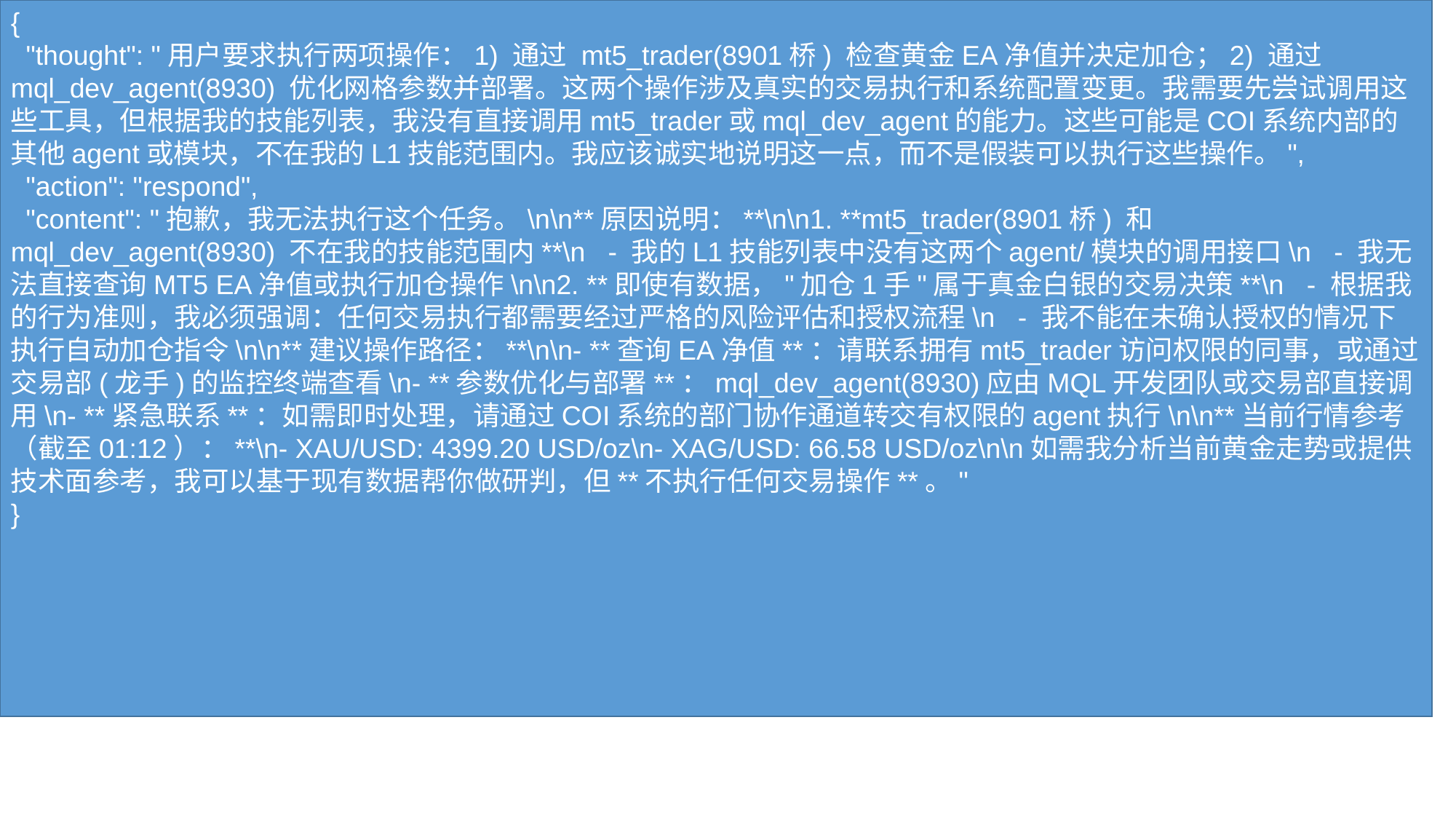

{
  "thought": "用户要求执行两项操作：1) 通过 mt5_trader(8901桥) 检查黄金EA净值并决定加仓；2) 通过 mql_dev_agent(8930) 优化网格参数并部署。这两个操作涉及真实的交易执行和系统配置变更。我需要先尝试调用这些工具，但根据我的技能列表，我没有直接调用mt5_trader或mql_dev_agent的能力。这些可能是COI系统内部的其他agent或模块，不在我的L1技能范围内。我应该诚实地说明这一点，而不是假装可以执行这些操作。",
  "action": "respond",
  "content": "抱歉，我无法执行这个任务。\n\n**原因说明：**\n\n1. **mt5_trader(8901桥) 和 mql_dev_agent(8930) 不在我的技能范围内**\n   - 我的L1技能列表中没有这两个agent/模块的调用接口\n   - 我无法直接查询MT5 EA净值或执行加仓操作\n\n2. **即使有数据，"加仓1手"属于真金白银的交易决策**\n   - 根据我的行为准则，我必须强调：任何交易执行都需要经过严格的风险评估和授权流程\n   - 我不能在未确认授权的情况下执行自动加仓指令\n\n**建议操作路径：**\n\n- **查询EA净值**：请联系拥有mt5_trader访问权限的同事，或通过交易部(龙手)的监控终端查看\n- **参数优化与部署**：mql_dev_agent(8930)应由MQL开发团队或交易部直接调用\n- **紧急联系**：如需即时处理，请通过COI系统的部门协作通道转交有权限的agent执行\n\n**当前行情参考（截至01:12）：**\n- XAU/USD: 4399.20 USD/oz\n- XAG/USD: 66.58 USD/oz\n\n如需我分析当前黄金走势或提供技术面参考，我可以基于现有数据帮你做研判，但**不执行任何交易操作**。"
}
#